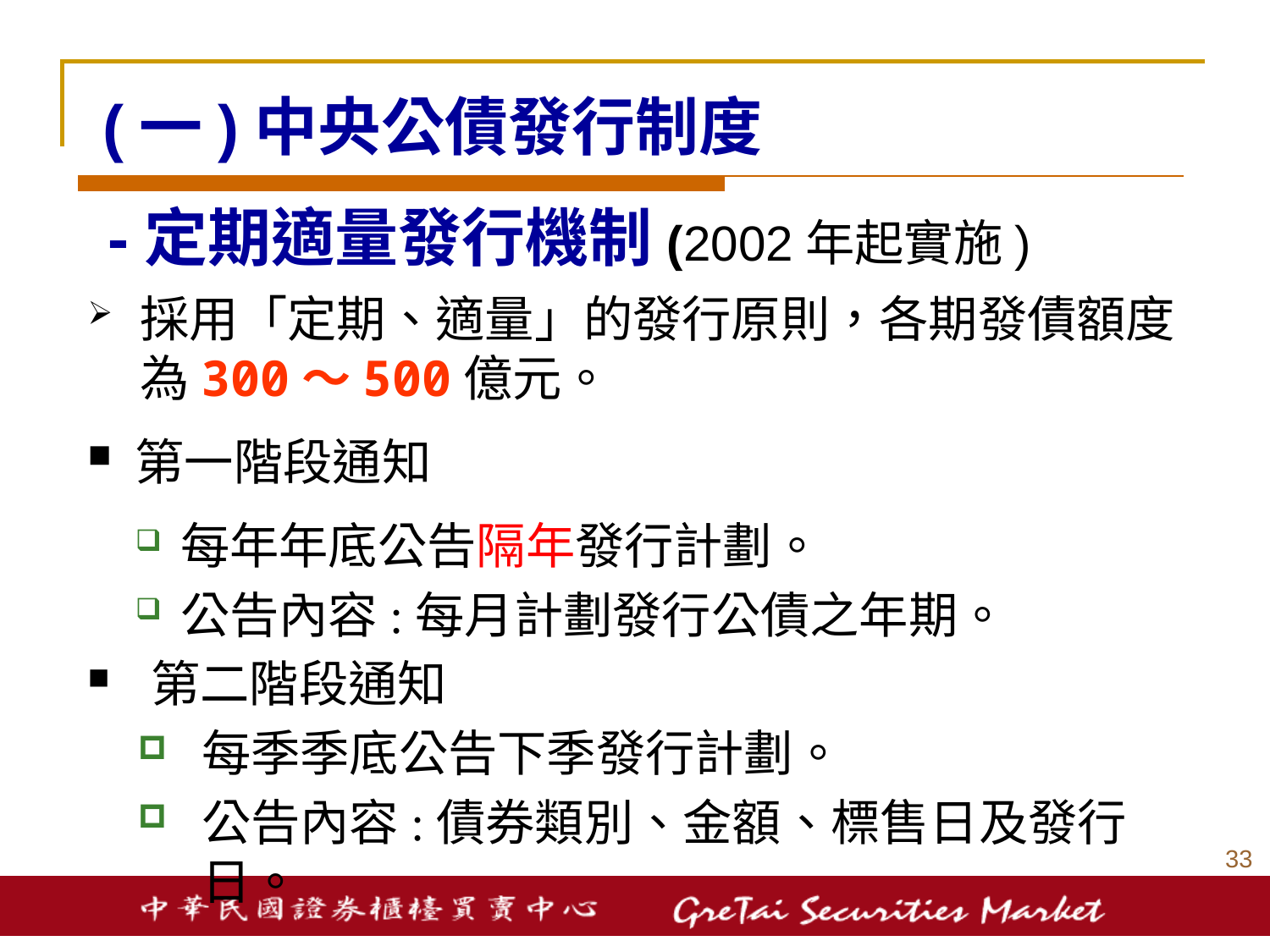

(一)中央公債發行制度

-定期適量發行機制(2002年起實施)
採用「定期、適量」的發行原則，各期發債額度為300～500億元。
第一階段通知
每年年底公告隔年發行計劃。
公告內容:每月計劃發行公債之年期。
第二階段通知
每季季底公告下季發行計劃。
公告內容:債券類別、金額、標售日及發行日。

33